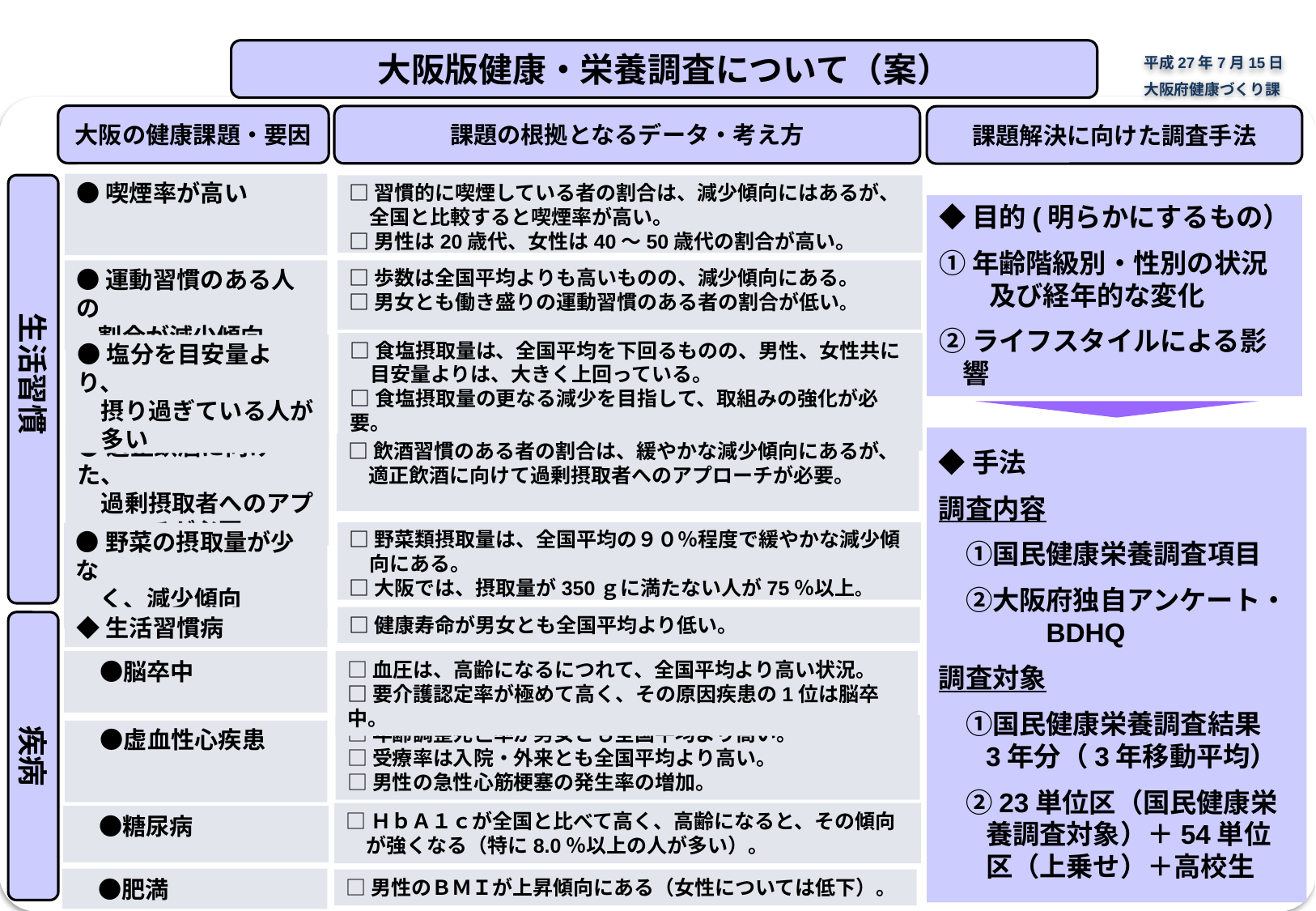

大阪版健康・栄養調査について（案）
         平成27年7月15日
         大阪府健康づくり課

大阪の健康課題・要因
課題の根拠となるデータ・考え方
課題解決に向けた調査手法

●喫煙率が高い

生活習慣
□習慣的に喫煙している者の割合は、減少傾向にはあるが、
　全国と比較すると喫煙率が高い。
□男性は20歳代、女性は40～50歳代の割合が高い。

◆目的(明らかにするもの）
①年齢階級別・性別の状況　及び経年的な変化
②ライフスタイルによる影響

●運動習慣のある人の
   割合が減少傾向
□歩数は全国平均よりも高いものの、減少傾向にある。
□男女とも働き盛りの運動習慣のある者の割合が低い。

□食塩摂取量は、全国平均を下回るものの、男性、女性共に
　目安量よりは、大きく上回っている。
□食塩摂取量の更なる減少を目指して、取組みの強化が必要。

●塩分を目安量より、
　摂り過ぎている人が
　多い

●適正飲酒に向けた、
　過剰摂取者へのアプ
　ローチが必要

◆手法
調査内容
　①国民健康栄養調査項目
　②大阪府独自アンケート・　　BDHQ
調査対象
　①国民健康栄養調査結果　3年分（3年移動平均）
　②23単位区（国民健康栄養調査対象）＋54単位区（上乗せ）＋高校生

□飲酒習慣のある者の割合は、緩やかな減少傾向にあるが、
　適正飲酒に向けて過剰摂取者へのアプローチが必要。

□野菜類摂取量は、全国平均の９０％程度で緩やかな減少傾
　向にある。
□大阪では、摂取量が350ｇに満たない人が75％以上。
●野菜の摂取量が少な
　く、減少傾向

◆生活習慣病
□健康寿命が男女とも全国平均より低い。
疾病
　●脳卒中

□血圧は、高齢になるにつれて、全国平均より高い状況。
□要介護認定率が極めて高く、その原因疾患の1位は脳卒中。
□年齢調整死亡率が男女とも全国平均より高い。
□受療率は入院・外来とも全国平均より高い。
□男性の急性心筋梗塞の発生率の増加。
　●虚血性心疾患

□ＨｂＡ１ｃが全国と比べて高く、高齢になると、その傾向
　が強くなる（特に8.0％以上の人が多い）。
　●糖尿病

　●肥満
□男性のＢＭＩが上昇傾向にある（女性については低下）。